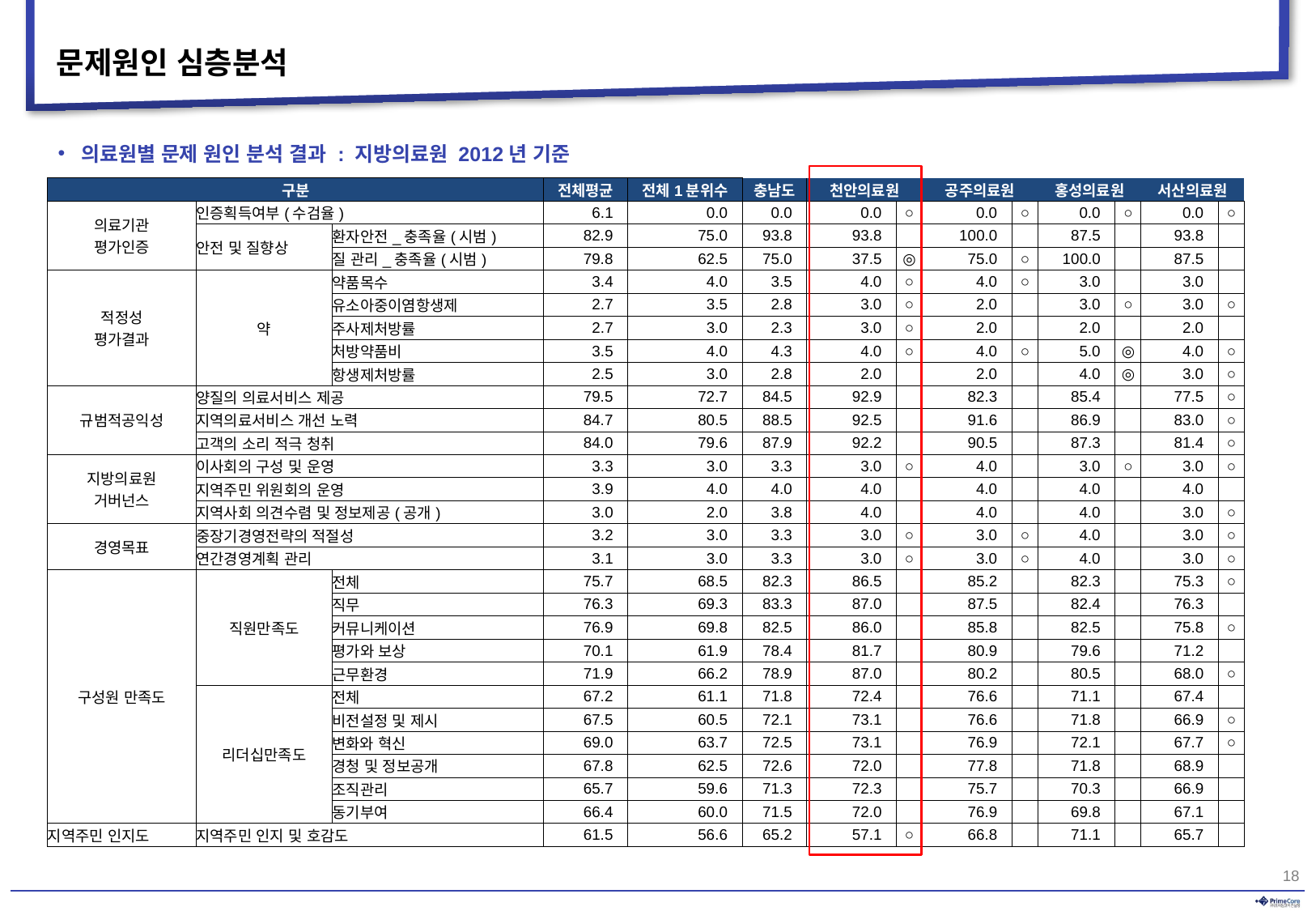

# 문제원인 심층분석
의료원별 문제 원인 분석 결과 : 지방의료원 2012년 기준

| 구분 |  |  | 전체평균 | 전체1분위수 | 충남도 | 천안의료원 |  | 공주의료원 |  | 홍성의료원 |  | 서산의료원 |  |  |
| --- | --- | --- | --- | --- | --- | --- | --- | --- | --- | --- | --- | --- | --- | --- |
| 의료기관 평가인증 | 인증획득여부(수검율) |  | 6.1 | 0.0 | 0.0 | 0.0 | ○ | 0.0 | ○ | 0.0 | ○ | 0.0 | ○ |  |
|  | 안전 및 질향상 | 환자안전\_충족율(시범) | 82.9 | 75.0 | 93.8 | 93.8 |  | 100.0 |  | 87.5 |  | 93.8 |  |  |
|  |  | 질 관리\_충족율(시범) | 79.8 | 62.5 | 75.0 | 37.5 | ◎ | 75.0 | ○ | 100.0 |  | 87.5 |  |  |
| 적정성 평가결과 | 약 | 약품목수 | 3.4 | 4.0 | 3.5 | 4.0 | ○ | 4.0 | ○ | 3.0 |  | 3.0 |  |  |
|  |  | 유소아중이염항생제 | 2.7 | 3.5 | 2.8 | 3.0 | ○ | 2.0 |  | 3.0 | ○ | 3.0 | ○ |  |
|  |  | 주사제처방률 | 2.7 | 3.0 | 2.3 | 3.0 | ○ | 2.0 |  | 2.0 |  | 2.0 |  |  |
|  |  | 처방약품비 | 3.5 | 4.0 | 4.3 | 4.0 | ○ | 4.0 | ○ | 5.0 | ◎ | 4.0 | ○ |  |
|  |  | 항생제처방률 | 2.5 | 3.0 | 2.8 | 2.0 |  | 2.0 |  | 4.0 | ◎ | 3.0 | ○ |  |
| 규범적공익성 | 양질의 의료서비스 제공 |  | 79.5 | 72.7 | 84.5 | 92.9 |  | 82.3 |  | 85.4 |  | 77.5 | ○ |  |
|  | 지역의료서비스 개선 노력 |  | 84.7 | 80.5 | 88.5 | 92.5 |  | 91.6 |  | 86.9 |  | 83.0 | ○ |  |
|  | 고객의 소리 적극 청취 |  | 84.0 | 79.6 | 87.9 | 92.2 |  | 90.5 |  | 87.3 |  | 81.4 | ○ |  |
| 지방의료원 거버넌스 | 이사회의 구성 및 운영 |  | 3.3 | 3.0 | 3.3 | 3.0 | ○ | 4.0 |  | 3.0 | ○ | 3.0 | ○ |  |
|  | 지역주민 위원회의 운영 |  | 3.9 | 4.0 | 4.0 | 4.0 |  | 4.0 |  | 4.0 |  | 4.0 |  |  |
|  | 지역사회 의견수렴 및 정보제공(공개) |  | 3.0 | 2.0 | 3.8 | 4.0 |  | 4.0 |  | 4.0 |  | 3.0 | ○ |  |
| 경영목표 | 중장기경영전략의 적절성 |  | 3.2 | 3.0 | 3.3 | 3.0 | ○ | 3.0 | ○ | 4.0 |  | 3.0 | ○ |  |
|  | 연간경영계획 관리 |  | 3.1 | 3.0 | 3.3 | 3.0 | ○ | 3.0 | ○ | 4.0 |  | 3.0 | ○ |  |
| 구성원 만족도 | 직원만족도 | 전체 | 75.7 | 68.5 | 82.3 | 86.5 |  | 85.2 |  | 82.3 |  | 75.3 | ○ |  |
|  |  | 직무 | 76.3 | 69.3 | 83.3 | 87.0 |  | 87.5 |  | 82.4 |  | 76.3 |  |  |
|  |  | 커뮤니케이션 | 76.9 | 69.8 | 82.5 | 86.0 |  | 85.8 |  | 82.5 |  | 75.8 | ○ |  |
|  |  | 평가와 보상 | 70.1 | 61.9 | 78.4 | 81.7 |  | 80.9 |  | 79.6 |  | 71.2 |  |  |
|  |  | 근무환경 | 71.9 | 66.2 | 78.9 | 87.0 |  | 80.2 |  | 80.5 |  | 68.0 | ○ |  |
|  | 리더십만족도 | 전체 | 67.2 | 61.1 | 71.8 | 72.4 |  | 76.6 |  | 71.1 |  | 67.4 |  |  |
|  |  | 비전설정 및 제시 | 67.5 | 60.5 | 72.1 | 73.1 |  | 76.6 |  | 71.8 |  | 66.9 | ○ |  |
|  |  | 변화와 혁신 | 69.0 | 63.7 | 72.5 | 73.1 |  | 76.9 |  | 72.1 |  | 67.7 | ○ |  |
|  |  | 경청 및 정보공개 | 67.8 | 62.5 | 72.6 | 72.0 |  | 77.8 |  | 71.8 |  | 68.9 |  |  |
|  |  | 조직관리 | 65.7 | 59.6 | 71.3 | 72.3 |  | 75.7 |  | 70.3 |  | 66.9 |  |  |
|  |  | 동기부여 | 66.4 | 60.0 | 71.5 | 72.0 |  | 76.9 |  | 69.8 |  | 67.1 |  |  |
| 지역주민 인지도 | 지역주민 인지 및 호감도 |  | 61.5 | 56.6 | 65.2 | 57.1 | ○ | 66.8 |  | 71.1 |  | 65.7 |  |  |